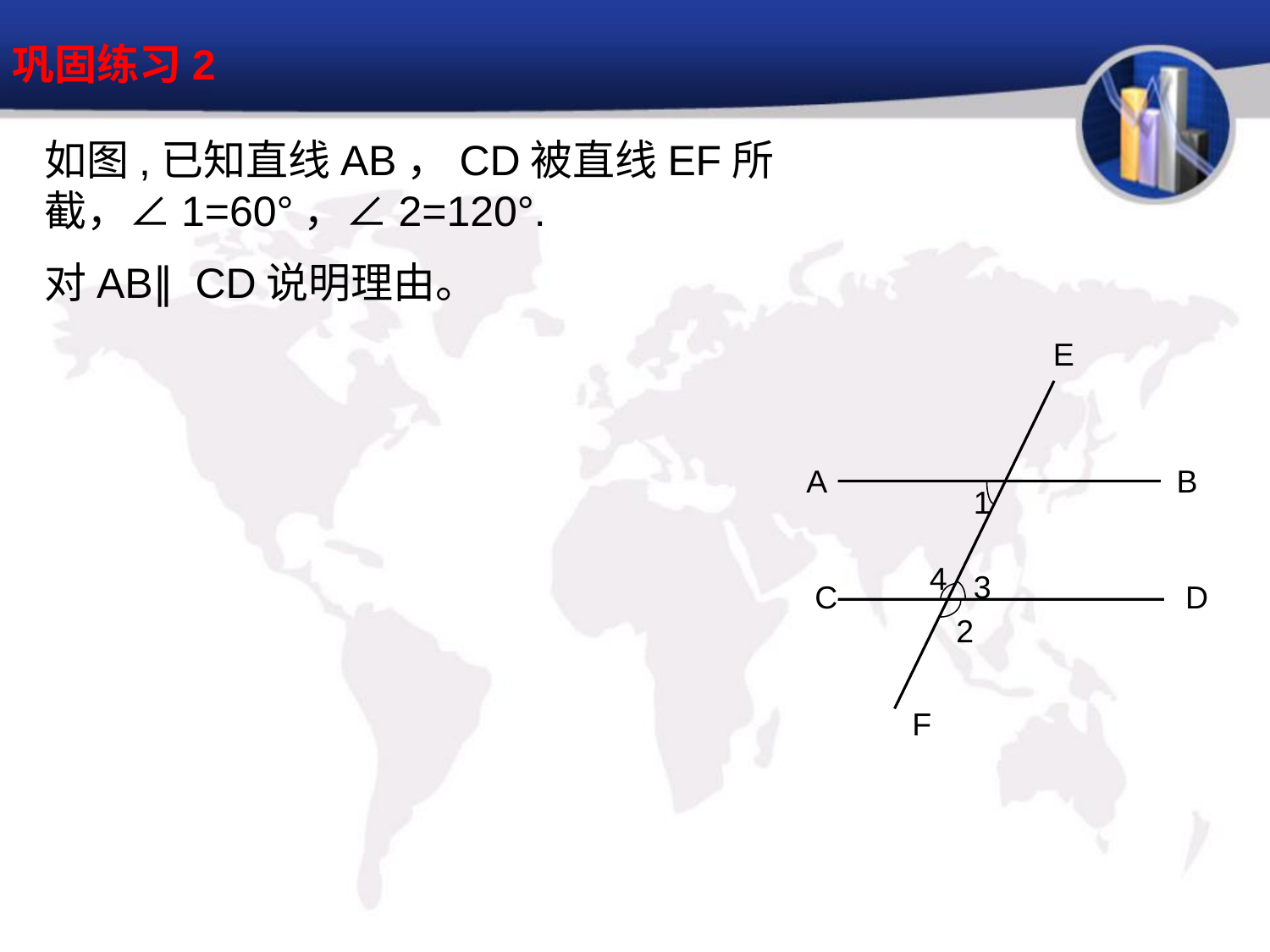

巩固练习2
如图,已知直线AB，CD被直线EF所截，∠1=60°，∠2=120°.
对AB∥CD说明理由。

E

A
B
1
4
3
C
D
2
F